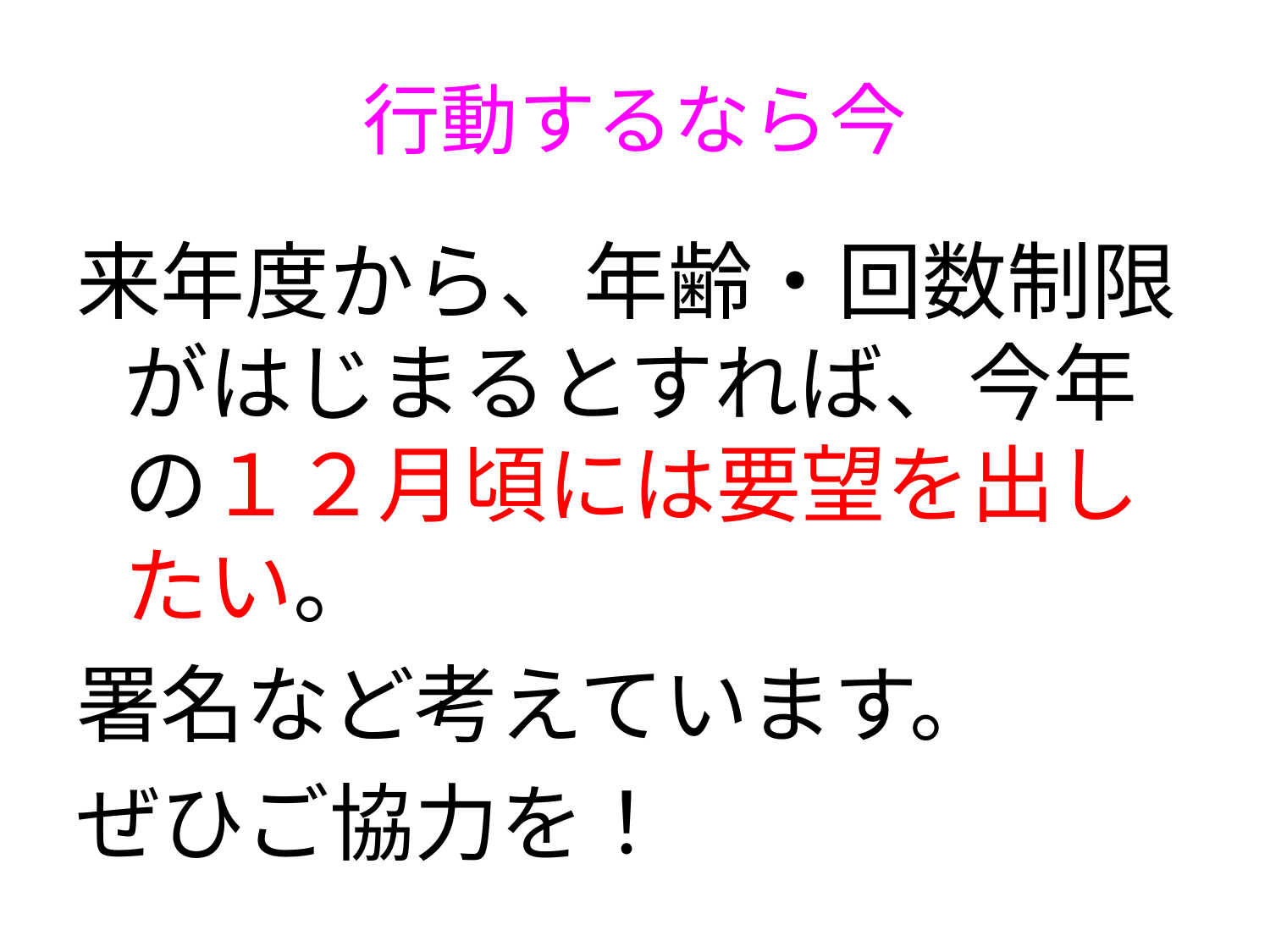

# 行動するなら今
来年度から、年齢・回数制限がはじまるとすれば、今年の１２月頃には要望を出したい。
署名など考えています。
ぜひご協力を！